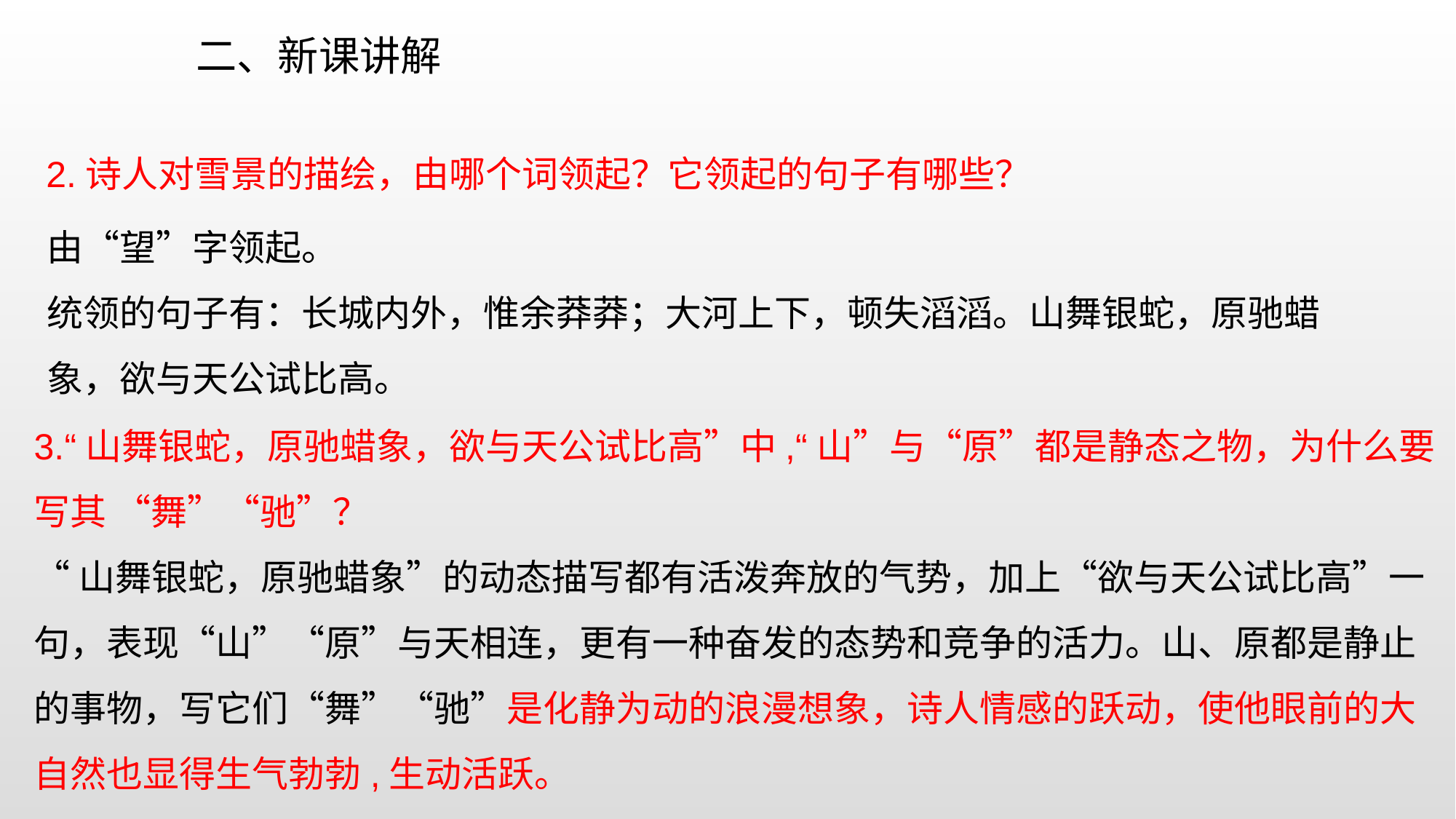

二、新课讲解

2.诗人对雪景的描绘，由哪个词领起？它领起的句子有哪些？

由“望”字领起。
统领的句子有：长城内外，惟余莽莽；大河上下，顿失滔滔。山舞银蛇，原驰蜡象，欲与天公试比高。

3.“山舞银蛇，原驰蜡象，欲与天公试比高”中,“山”与“原”都是静态之物，为什么要写其 “舞”“驰”？
“山舞银蛇，原驰蜡象”的动态描写都有活泼奔放的气势，加上“欲与天公试比高”一句，表现“山”“原”与天相连，更有一种奋发的态势和竞争的活力。山、原都是静止的事物，写它们“舞”“驰”是化静为动的浪漫想象，诗人情感的跃动，使他眼前的大自然也显得生气勃勃,生动活跃。